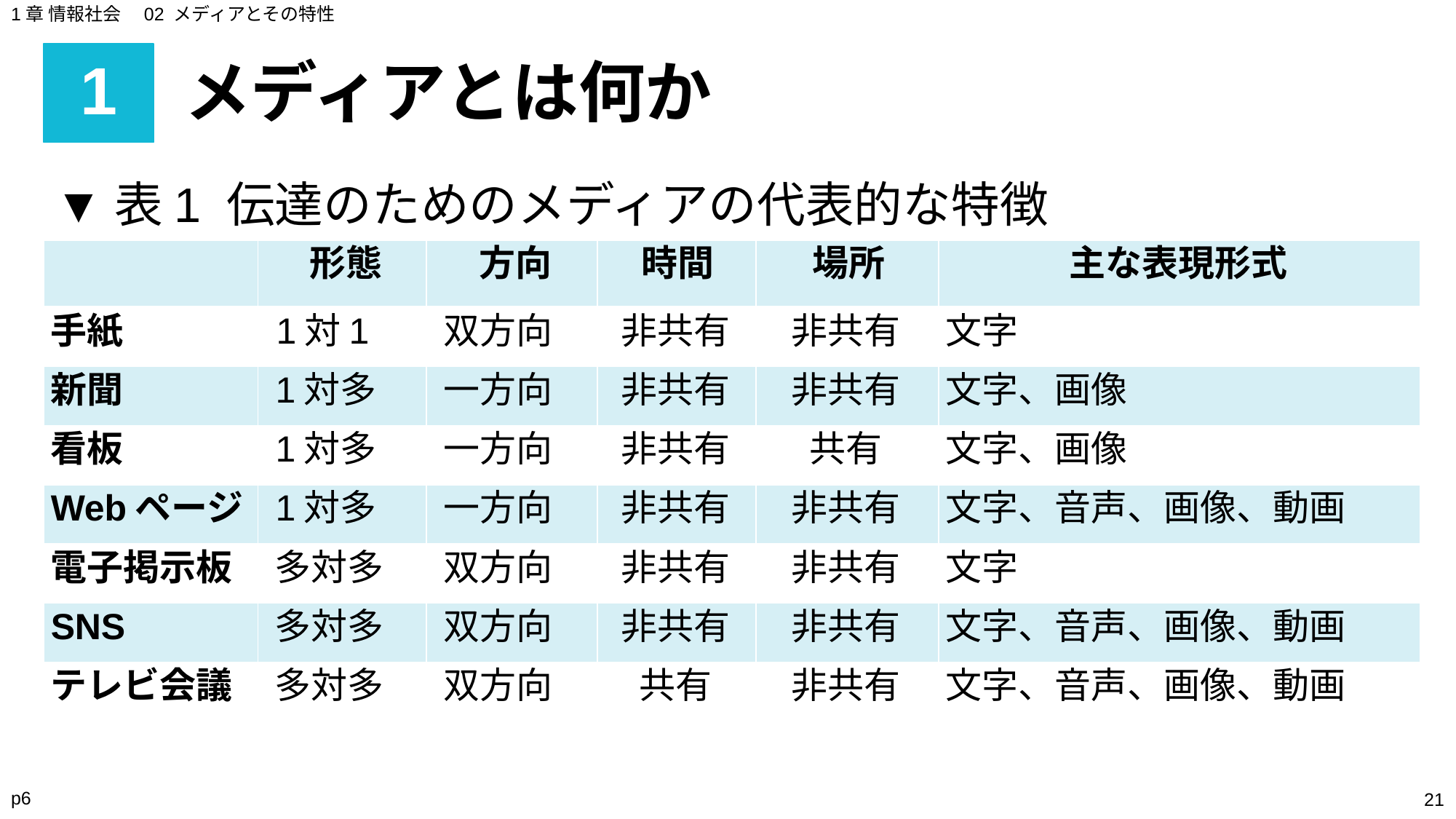

1章 情報社会　02 メディアとその特性

# 1
メディアとは何か
▼表1 伝達のためのメディアの代表的な特徴

|  | 形態 | 方向 | 時間 | 場所 | 主な表現形式 |
| --- | --- | --- | --- | --- | --- |
| 手紙 | 1対1 | 双方向 | 非共有 | 非共有 | 文字 |
| 新聞 | 1対多 | 一方向 | 非共有 | 非共有 | 文字、画像 |
| 看板 | 1対多 | 一方向 | 非共有 | 共有 | 文字、画像 |
| Webページ | 1対多 | 一方向 | 非共有 | 非共有 | 文字、音声、画像、動画 |
| 電子掲示板 | 多対多 | 双方向 | 非共有 | 非共有 | 文字 |
| SNS | 多対多 | 双方向 | 非共有 | 非共有 | 文字、音声、画像、動画 |
| テレビ会議 | 多対多 | 双方向 | 共有 | 非共有 | 文字、音声、画像、動画 |
p6
21